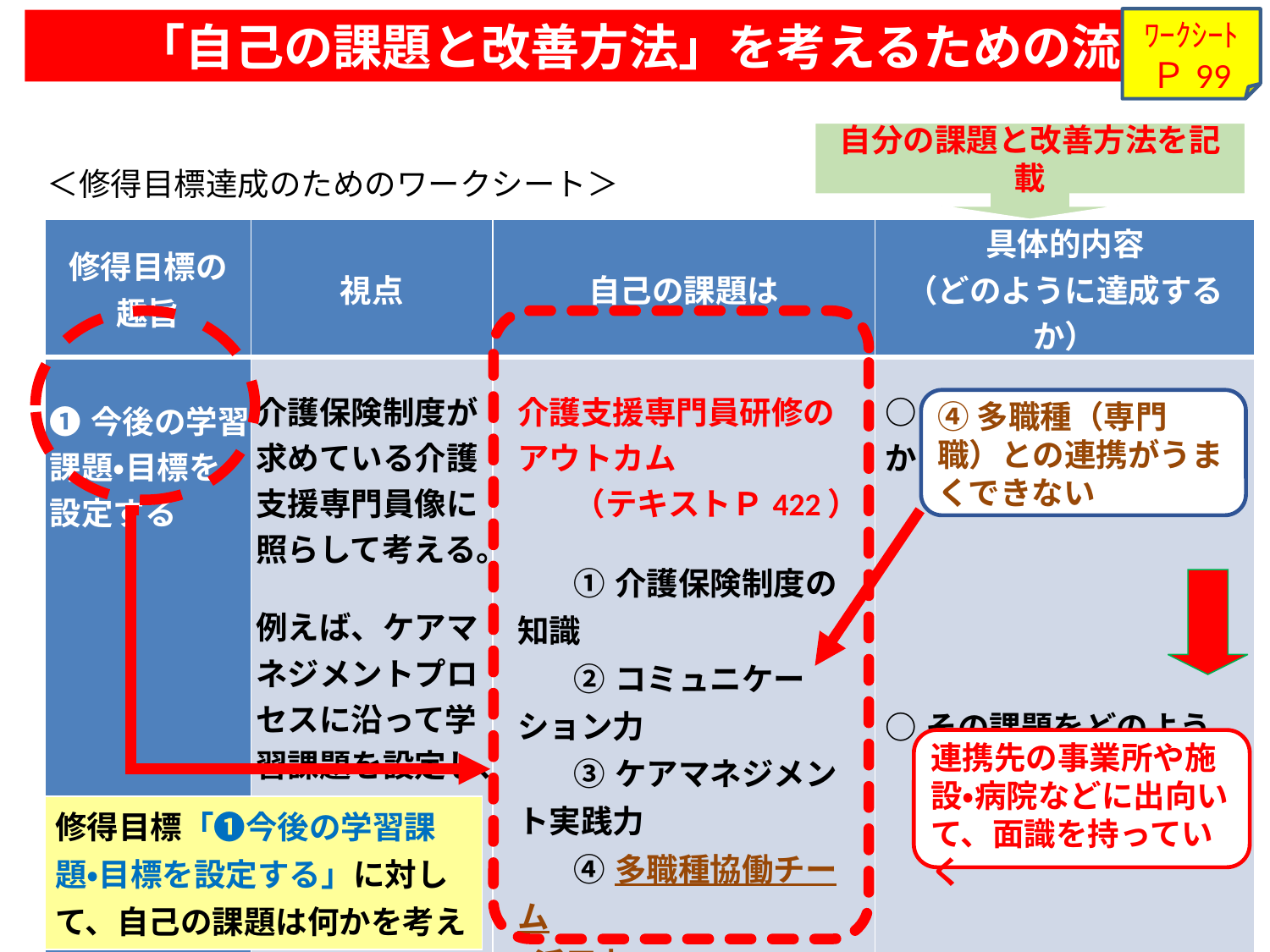

ﾜｰｸｼｰﾄ
Ｐ99
　　「自己の課題と改善方法」を考えるための流れ
自分の課題と改善方法を記載
＜修得目標達成のためのワークシート＞
| 修得目標の 趣旨 | 視点 | 自己の課題は | 具体的内容 （どのように達成するか） |
| --- | --- | --- | --- |
| ➊今後の学習課題・目標を設定する | 介護保険制度が求めている介護支援専門員像に照らして考える。   例えば、ケアマネジメントプロセスに沿って学習課題を設定し、目標を立案してみる。 | 介護支援専門員研修のアウトカム （テキストＰ422）   ①介護保険制度の知識 ②コミュニケーション力 ③ケアマネジメント実践力 ④多職種協働チーム 活用力 ⑤省察的思考 ⑥生涯学習・教育力 ⑦プロ意識と倫理 ⑧地域アプローチ | ○何が課題と考えられるか           ○その課題をどのよう 　に達成するか |

④多職種（専門職）との連携がうまくできない

連携先の事業所や施設・病院などに出向いて、面識を持っていく
修得目標「➊今後の学習課題・目標を設定する」に対して、自己の課題は何かを考えます